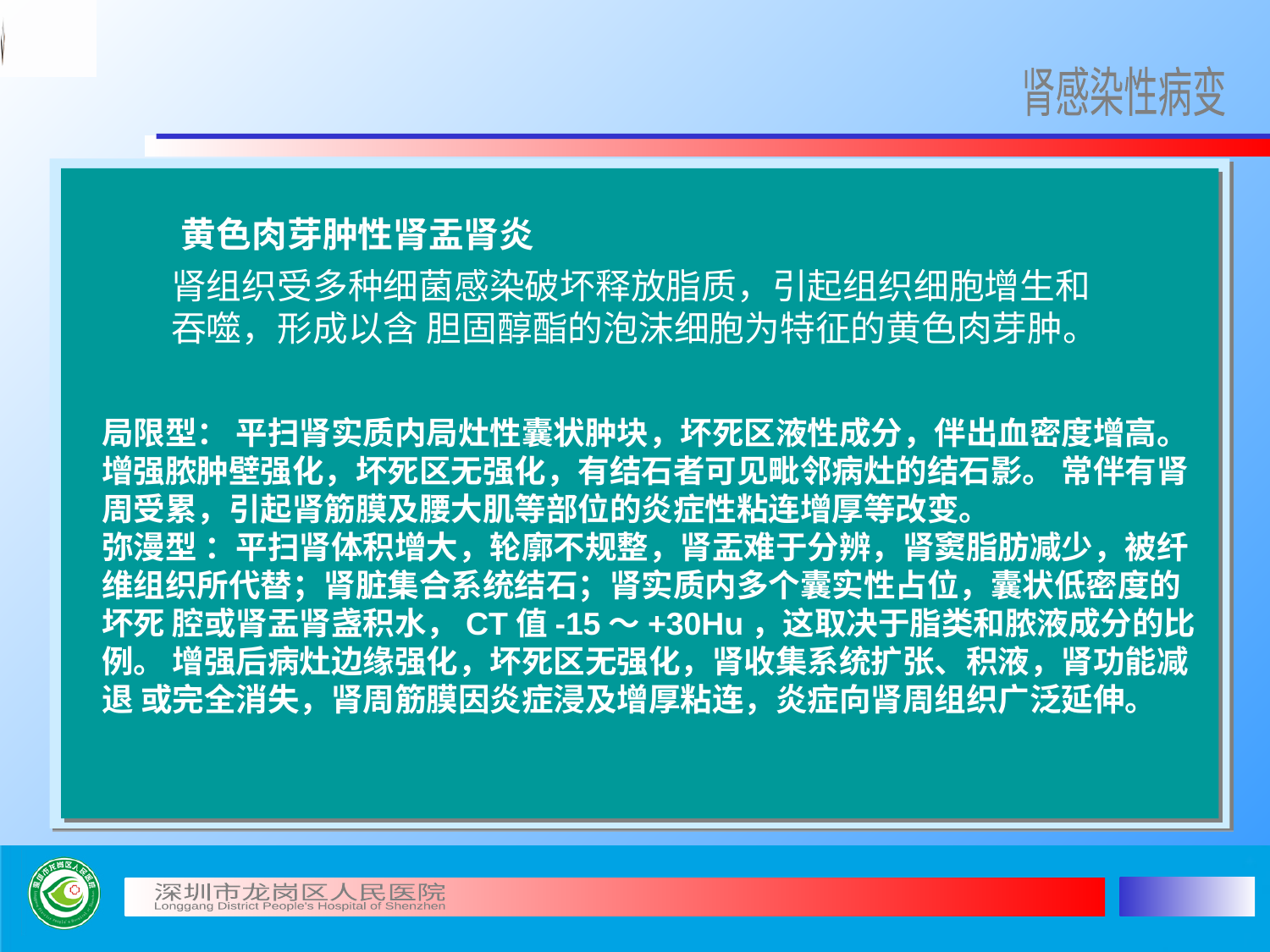

肾感染性病变

黄色肉芽肿性肾盂肾炎
肾组织受多种细菌感染破坏释放脂质，引起组织细胞增生和吞噬，形成以含 胆固醇酯的泡沫细胞为特征的黄色肉芽肿。
局限型： 平扫肾实质内局灶性囊状肿块，坏死区液性成分，伴出血密度增高。 增强脓肿壁强化，坏死区无强化，有结石者可见毗邻病灶的结石影。 常伴有肾周受累，引起肾筋膜及腰大肌等部位的炎症性粘连增厚等改变。
弥漫型 ：平扫肾体积增大，轮廓不规整，肾盂难于分辨，肾窦脂肪减少，被纤维组织所代替；肾脏集合系统结石；肾实质内多个囊实性占位，囊状低密度的坏死 腔或肾盂肾盏积水，CT值-15～+30Hu，这取决于脂类和脓液成分的比例。 增强后病灶边缘强化，坏死区无强化，肾收集系统扩张、积液，肾功能减退 或完全消失，肾周筋膜因炎症浸及增厚粘连，炎症向肾周组织广泛延伸。